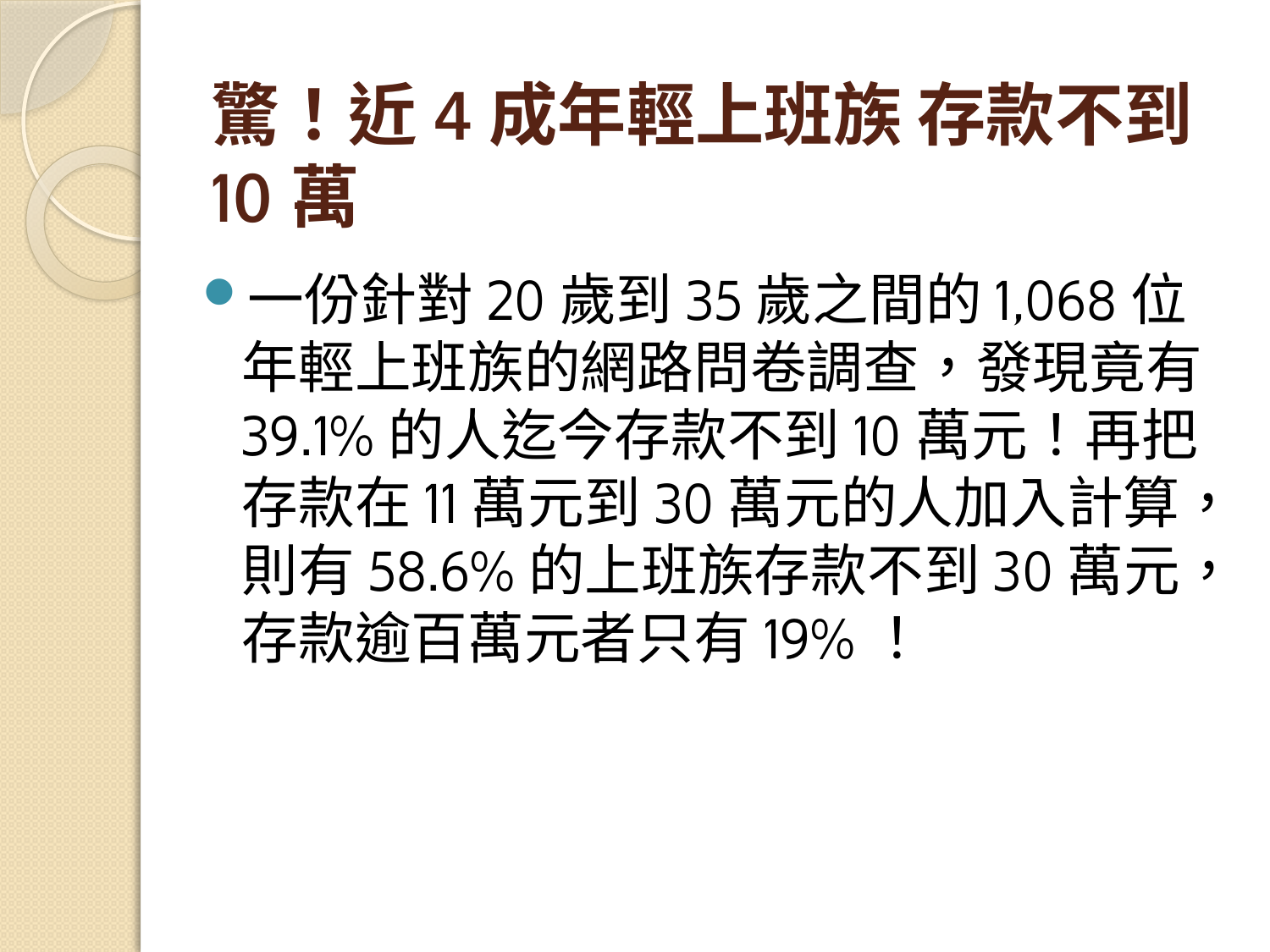

# 驚！近4成年輕上班族 存款不到10萬
一份針對20歲到35歲之間的1,068位年輕上班族的網路問卷調查，發現竟有39.1%的人迄今存款不到10萬元！再把存款在11萬元到30萬元的人加入計算，則有58.6%的上班族存款不到30萬元，存款逾百萬元者只有19%！